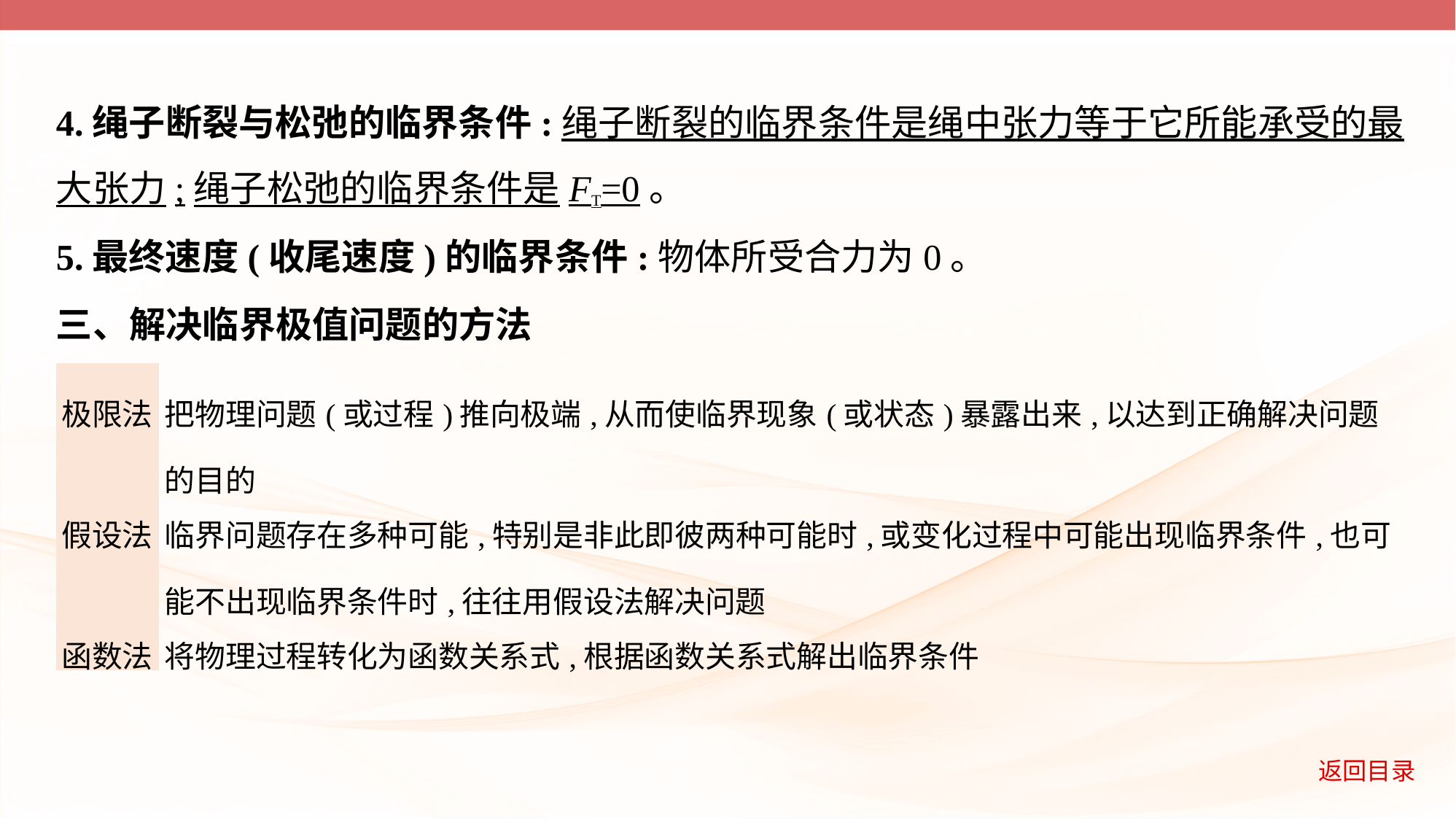

4.绳子断裂与松弛的临界条件:绳子断裂的临界条件是绳中张力等于它所能承受的最
大张力;绳子松弛的临界条件是FT=0。
5.最终速度(收尾速度)的临界条件:物体所受合力为0。
三、解决临界极值问题的方法
| 极限法 | 把物理问题(或过程)推向极端,从而使临界现象(或状态)暴露出来,以达到正确解决问题的目的 |
| --- | --- |
| 假设法 | 临界问题存在多种可能,特别是非此即彼两种可能时,或变化过程中可能出现临界条件,也可能不出现临界条件时,往往用假设法解决问题 |
| 函数法 | 将物理过程转化为函数关系式,根据函数关系式解出临界条件 |